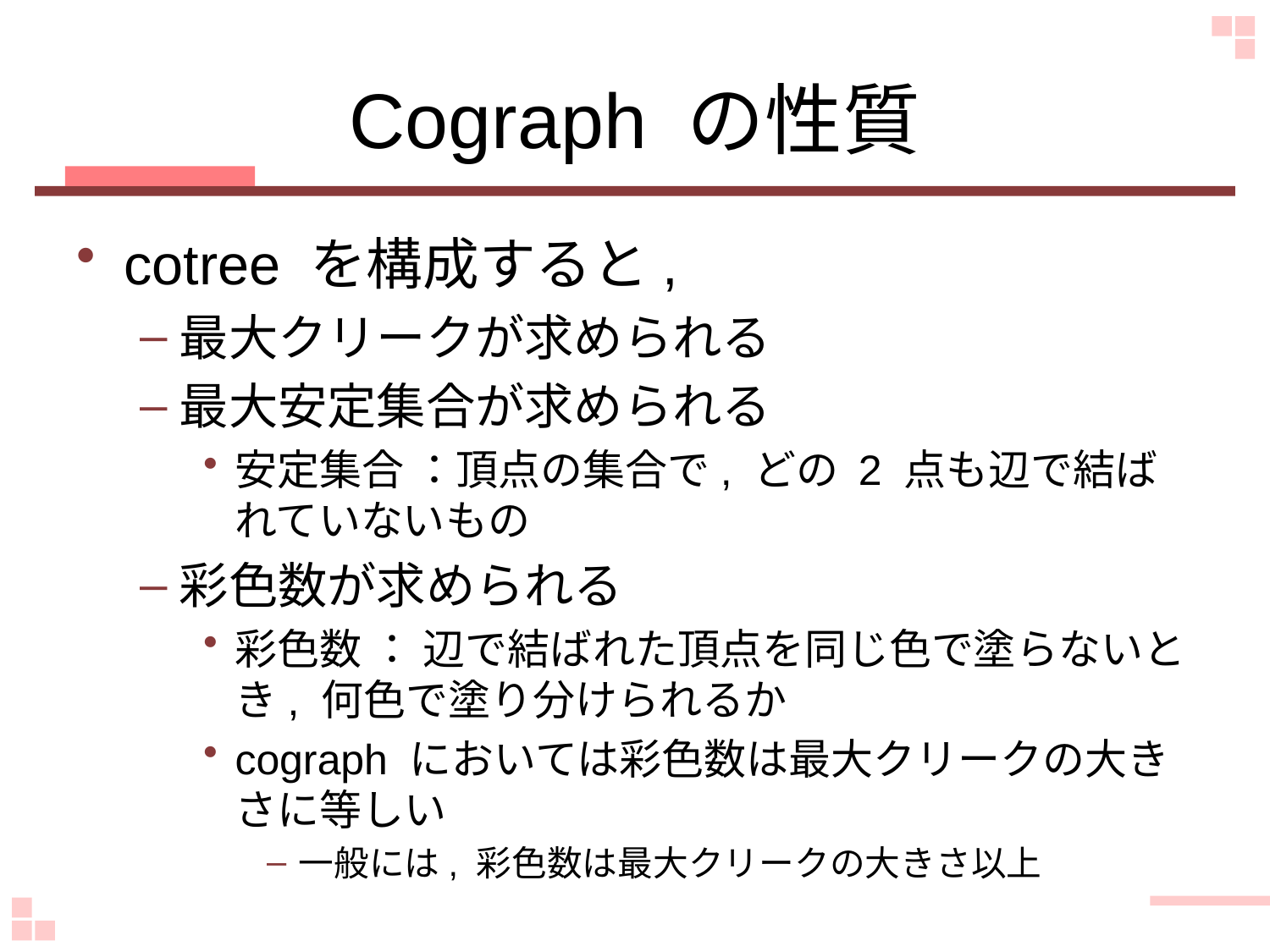

# Cograph の性質
cotree を構成すると,
最大クリークが求められる
最大安定集合が求められる
安定集合 ：頂点の集合で, どの 2 点も辺で結ばれていないもの
彩色数が求められる
彩色数 ： 辺で結ばれた頂点を同じ色で塗らないとき, 何色で塗り分けられるか
cograph においては彩色数は最大クリークの大きさに等しい
一般には, 彩色数は最大クリークの大きさ以上